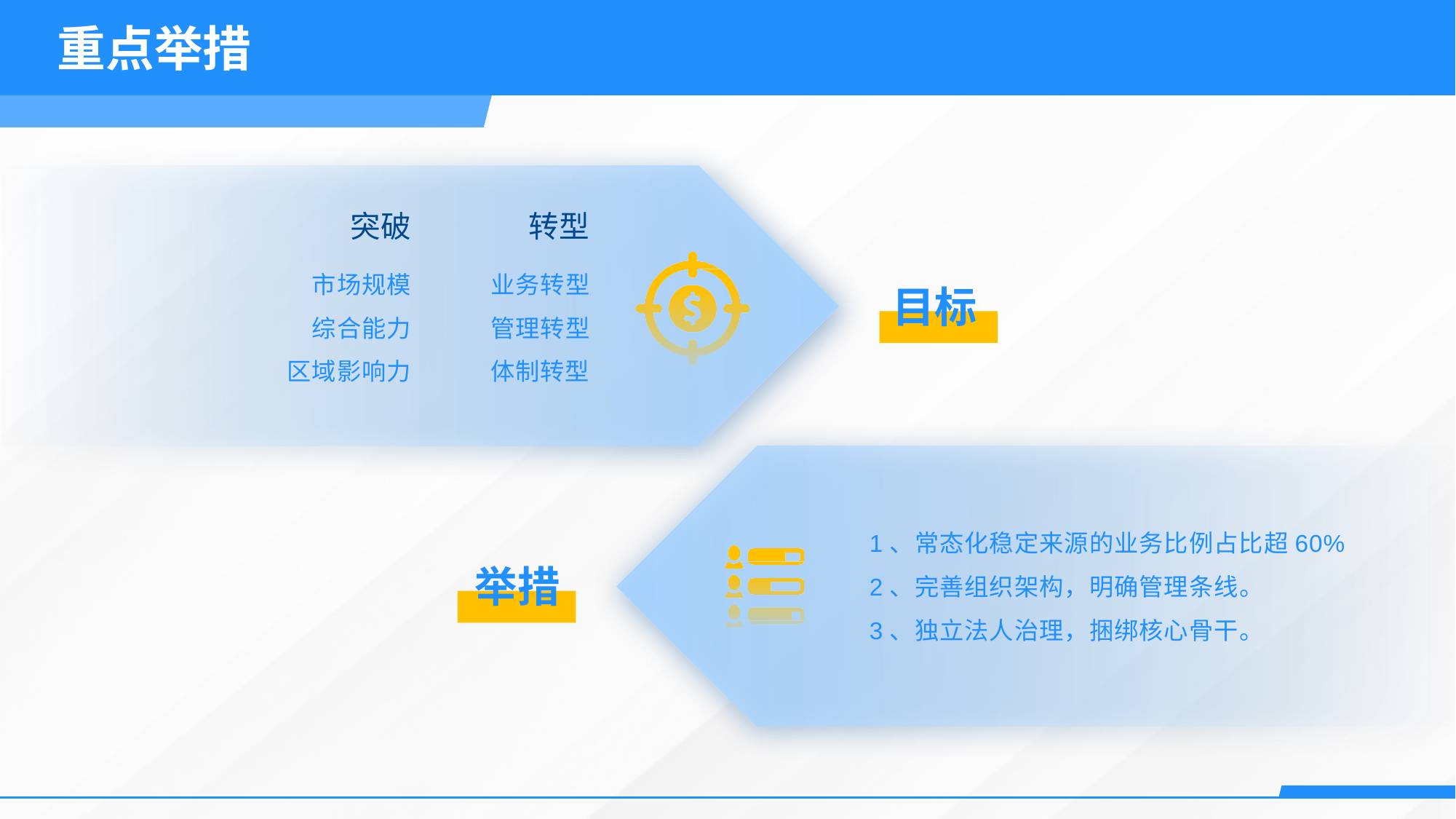

重点举措

突破
转型

市场规模
综合能力
区域影响力
业务转型
管理转型
体制转型

目标

1、常态化稳定来源的业务比例占比超60%
2、完善组织架构，明确管理条线。
3、独立法人治理，捆绑核心骨干。

举措